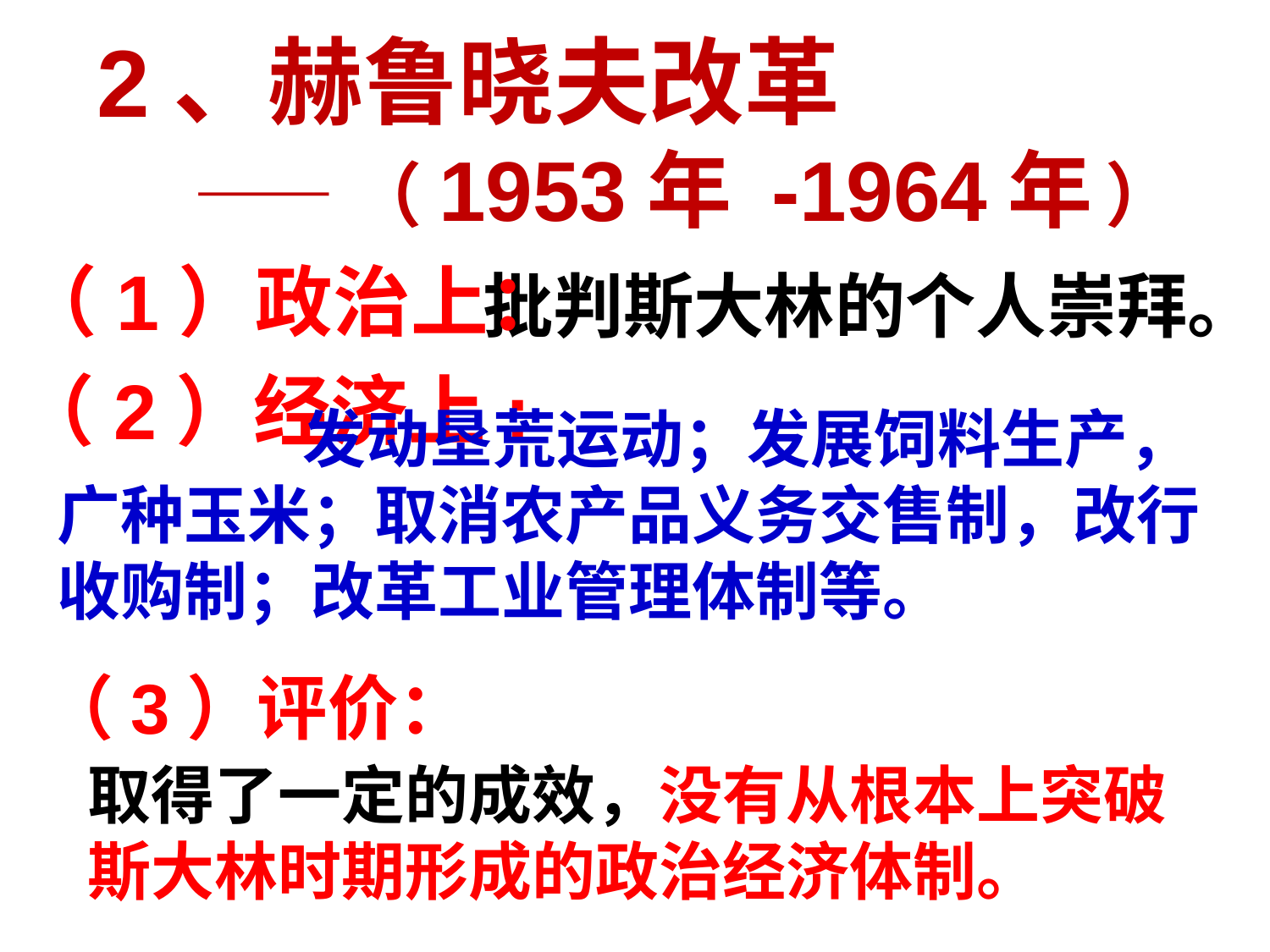

2、赫鲁晓夫改革
      ——（1953年 -1964年 ）
（1）政治上：
   批判斯大林的个人崇拜。
（2）经济上:
                发动垦荒运动；发展饲料生产，广种玉米；取消农产品义务交售制，改行收购制；改革工业管理体制等。
（3）评价：
取得了一定的成效，没有从根本上突破斯大林时期形成的政治经济体制。